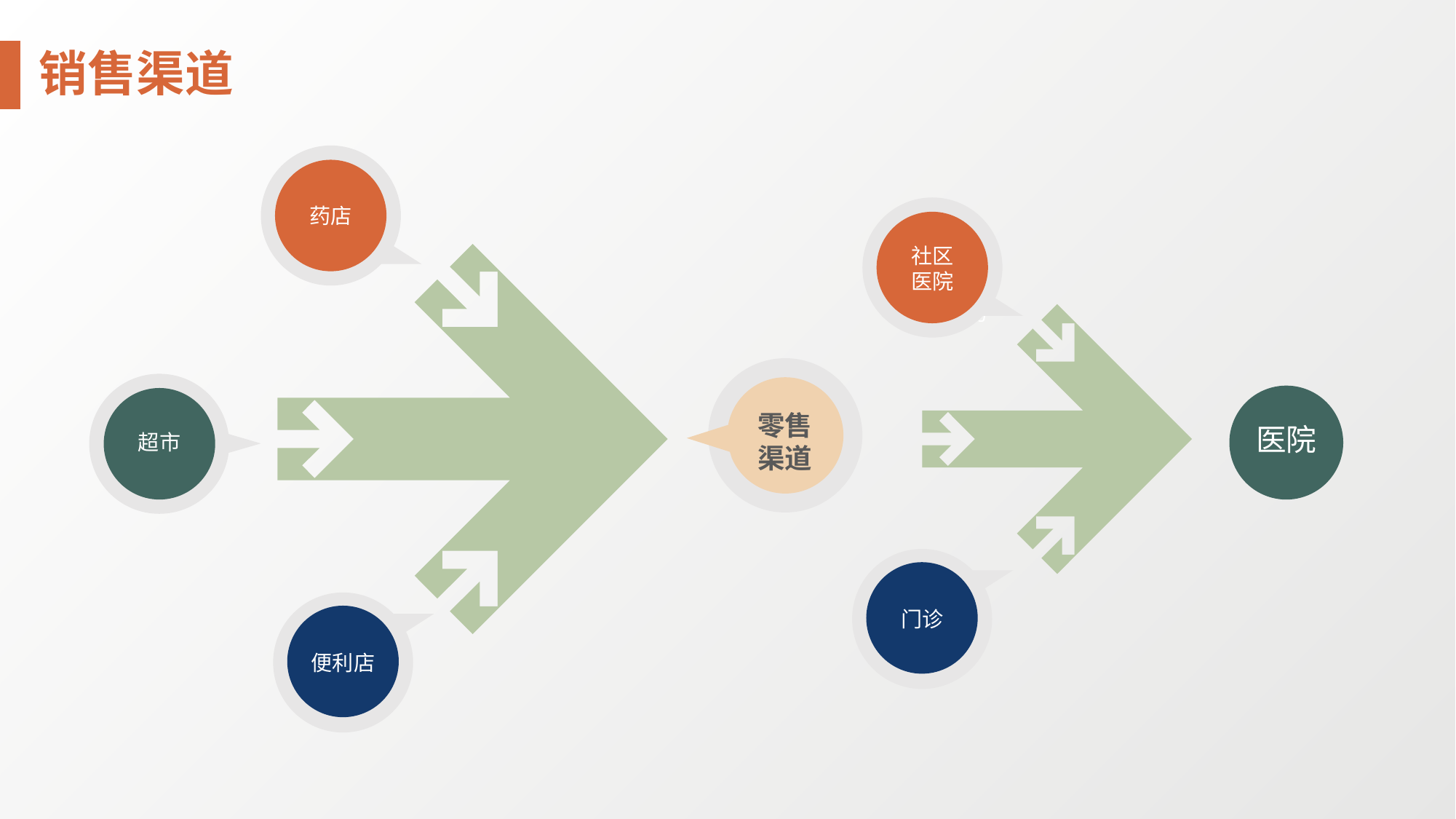

销售渠道

药店

社区
医院

增值
服务

零售
渠道
医院
超市

门诊

便利店